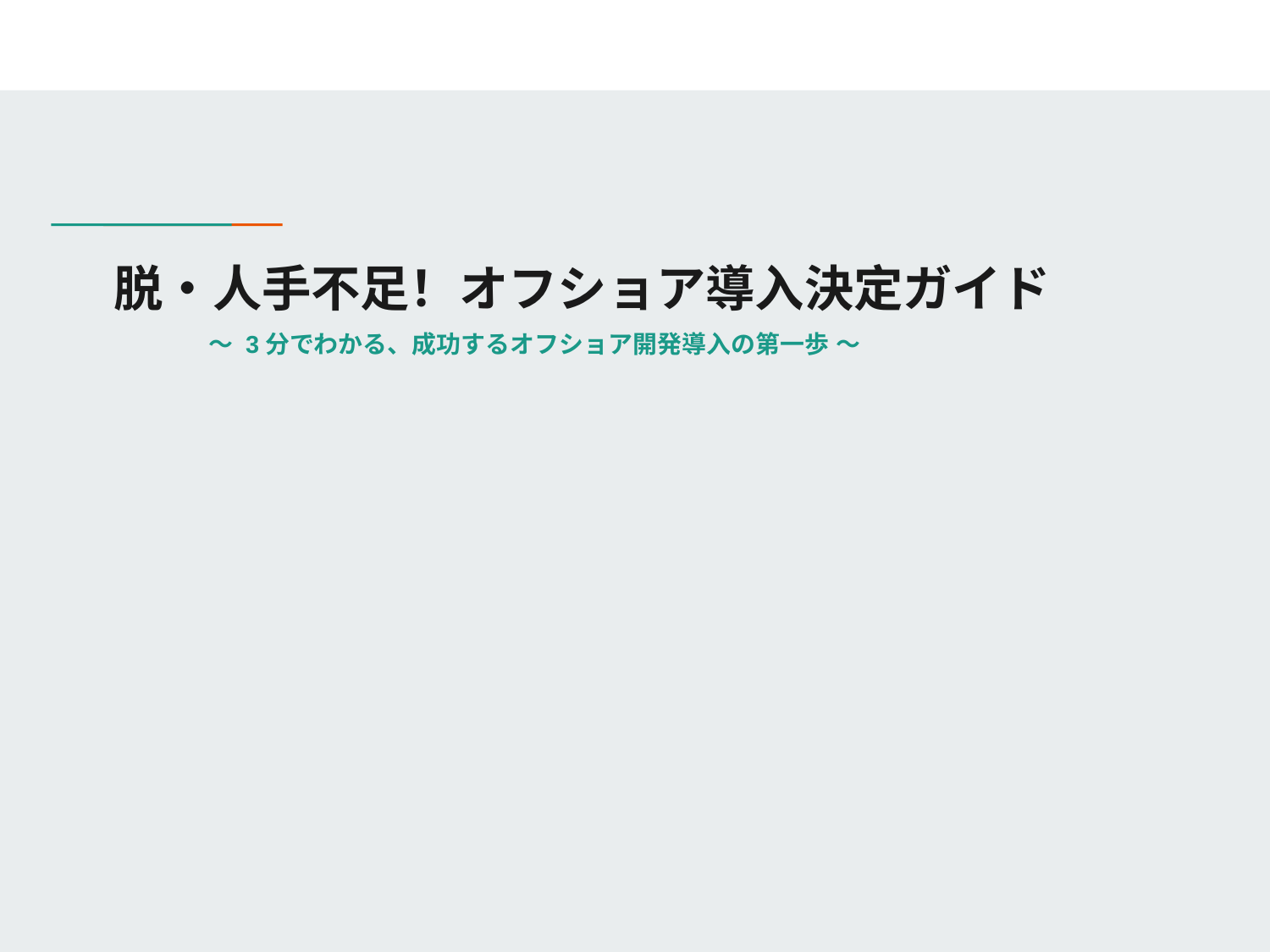

# 脱・人手不足！オフショア導入決定ガイド
〜 3分でわかる、成功するオフショア開発導入の第一歩 〜